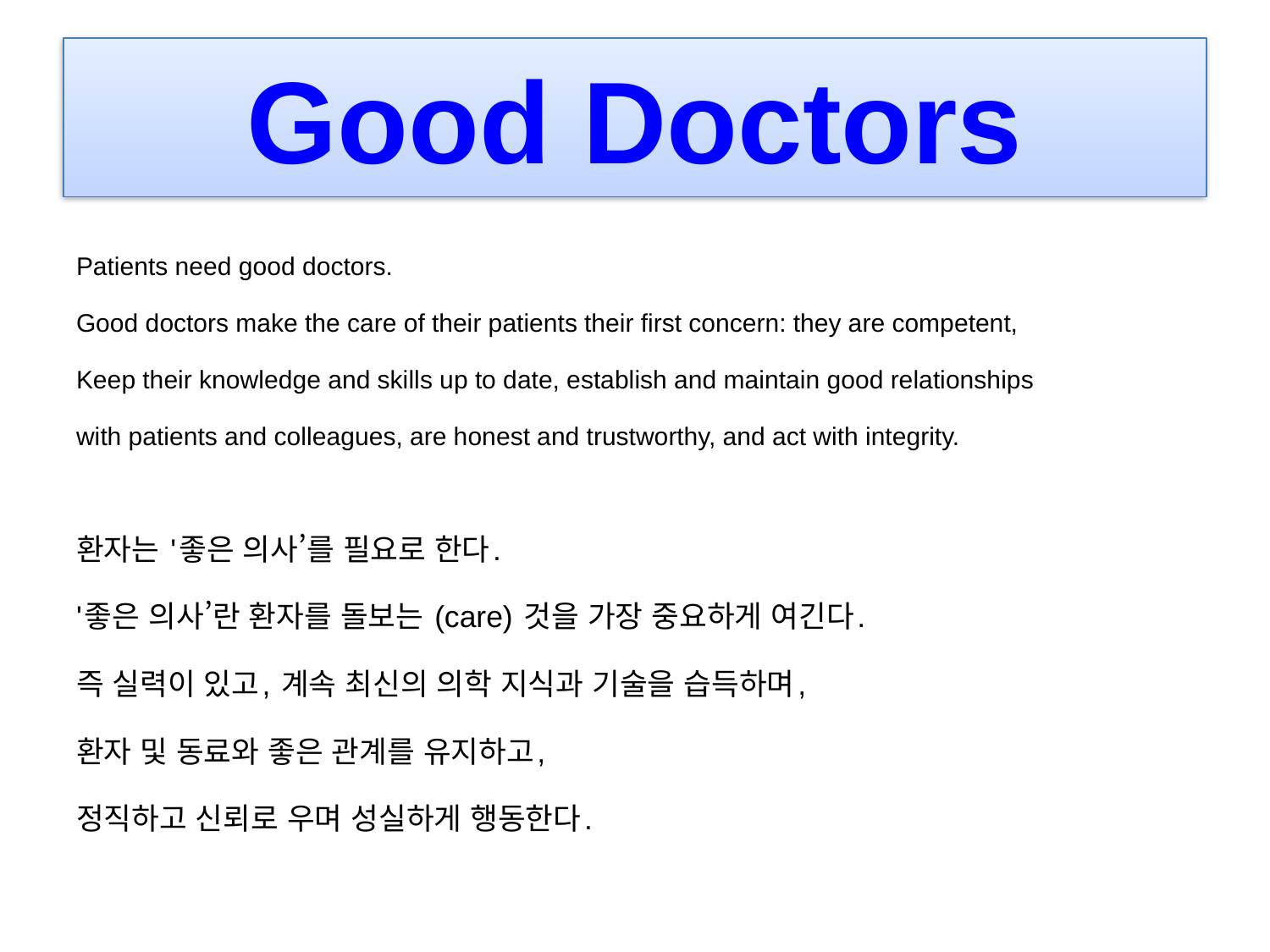

# Good Doctors
Patients need good doctors.
Good doctors make the care of their patients their first concern: they are competent,
Keep their knowledge and skills up to date, establish and maintain good relationships
with patients and colleagues, are honest and trustworthy, and act with integrity.

환자는 '좋은 의사’를 필요로 한다.
'좋은 의사’란 환자를 돌보는 (care) 것을 가장 중요하게 여긴다.
즉 실력이 있고, 계속 최신의 의학 지식과 기술을 습득하며,
환자 및 동료와 좋은 관계를 유지하고,
정직하고 신뢰로 우며 성실하게 행동한다.